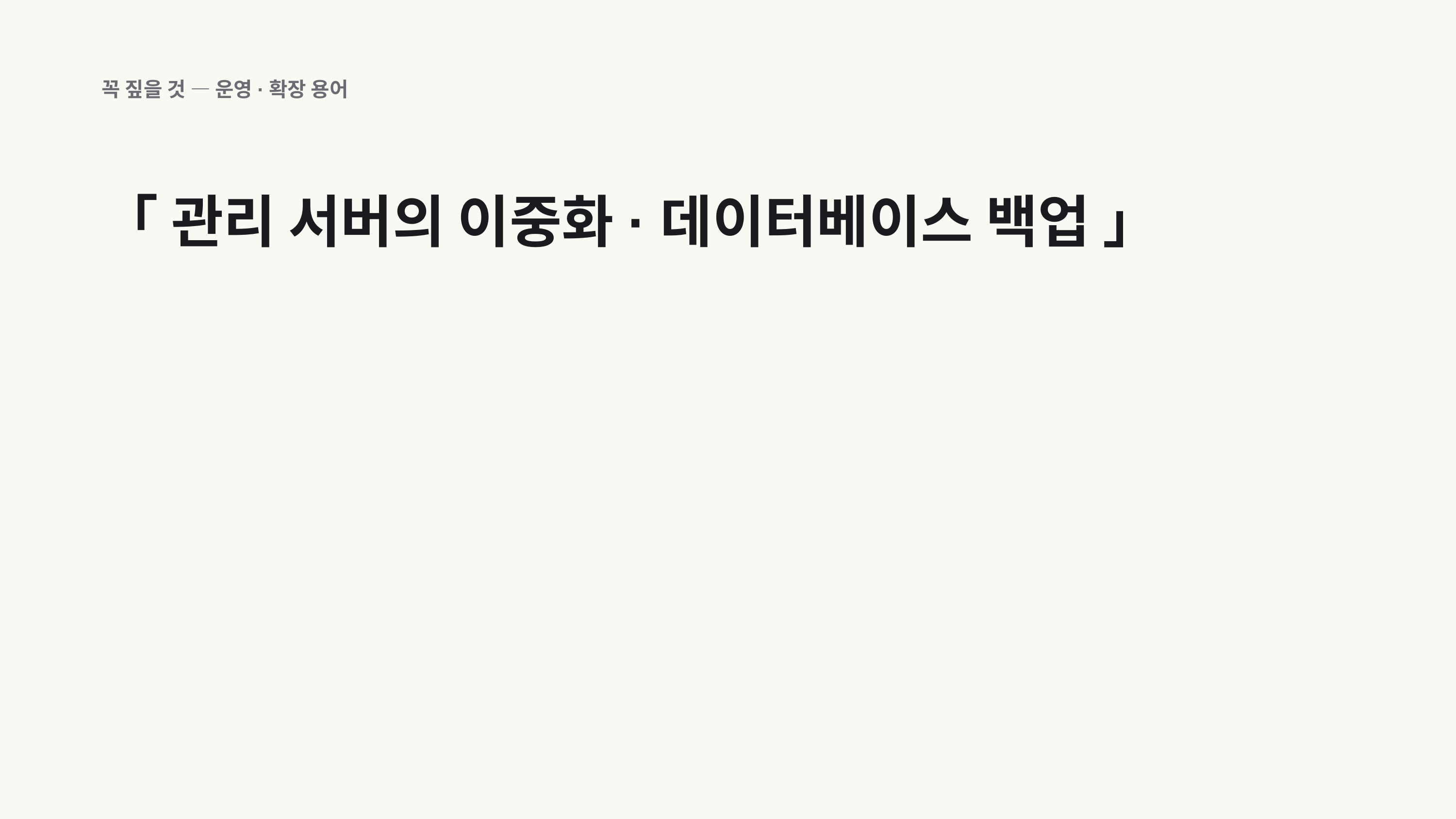

꼭 짚을 것 — 운영·확장 용어
「 관리 서버의 이중화·데이터베이스 백업 」